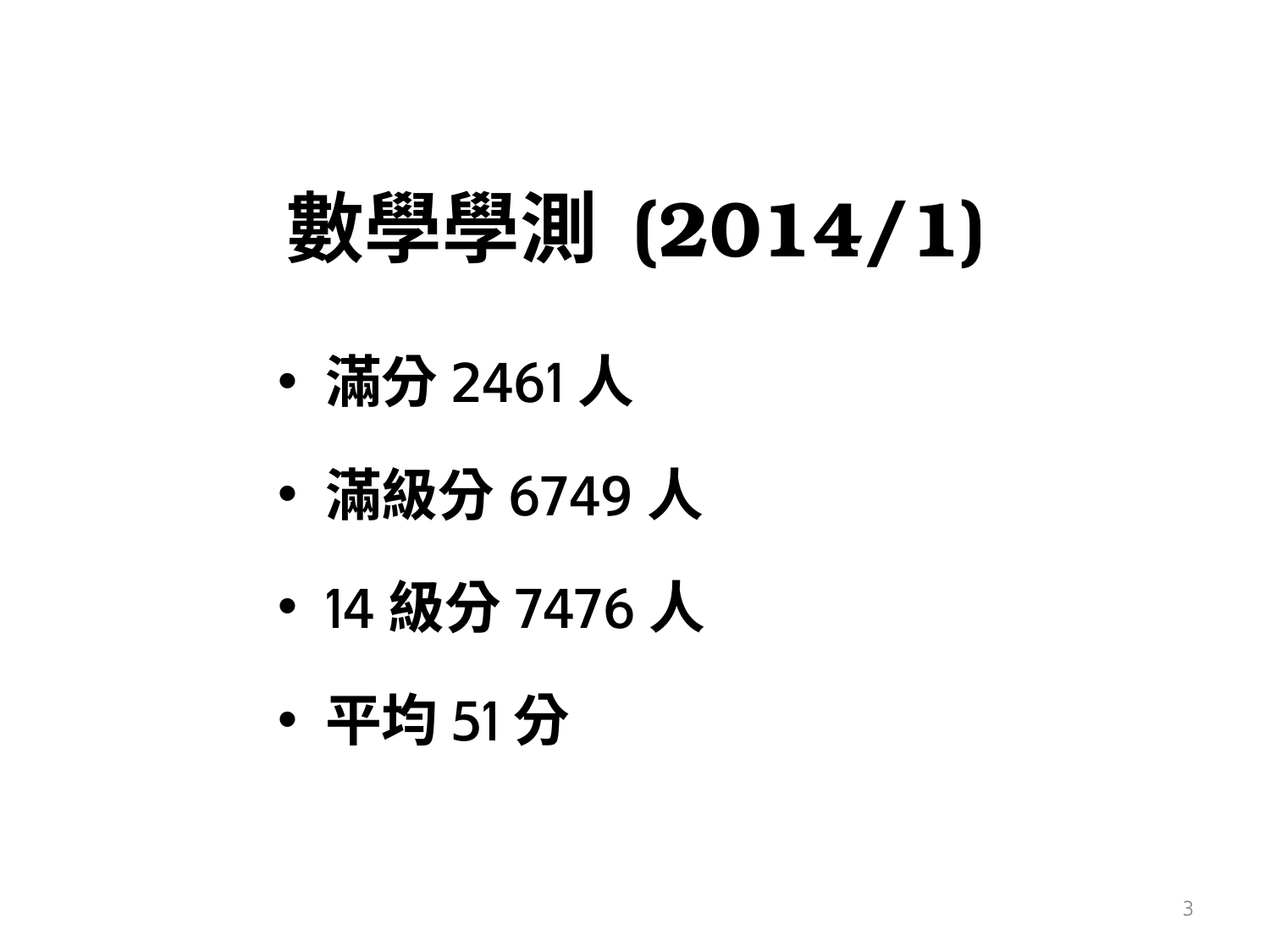

# 數學學測 (2014/1)
滿分2461人
滿級分6749人
14級分7476人
平均51分
3